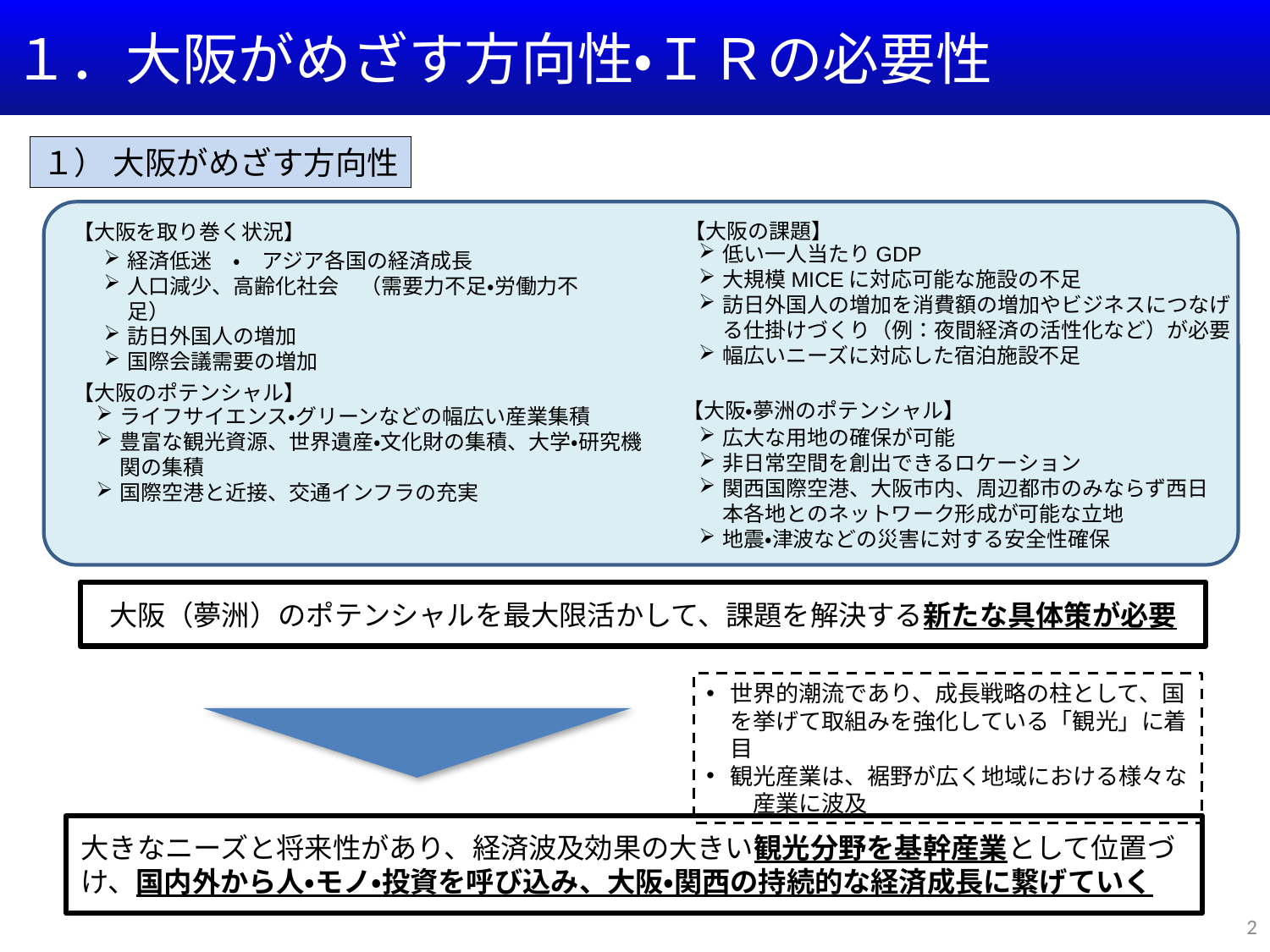

１．大阪がめざす方向性・ＩＲの必要性
１） 大阪がめざす方向性

【大阪の課題】
【大阪を取り巻く状況】
低い一人当たりGDP
大規模MICEに対応可能な施設の不足
訪日外国人の増加を消費額の増加やビジネスにつなげる仕掛けづくり（例：夜間経済の活性化など）が必要
幅広いニーズに対応した宿泊施設不足
経済低迷　・　アジア各国の経済成長
人口減少、高齢化社会　（需要力不足・労働力不足）
訪日外国人の増加
国際会議需要の増加
【大阪のポテンシャル】
【大阪・夢洲のポテンシャル】
ライフサイエンス・グリーンなどの幅広い産業集積
豊富な観光資源、世界遺産・文化財の集積、大学・研究機関の集積
国際空港と近接、交通インフラの充実
広大な用地の確保が可能
非日常空間を創出できるロケーション
関西国際空港、大阪市内、周辺都市のみならず西日本各地とのネットワーク形成が可能な立地
地震・津波などの災害に対する安全性確保
大阪（夢洲）のポテンシャルを最大限活かして、課題を解決する新たな具体策が必要
世界的潮流であり、成長戦略の柱として、国を挙げて取組みを強化している「観光」に着目
観光産業は、裾野が広く地域における様々な　産業に波及

大きなニーズと将来性があり、経済波及効果の大きい観光分野を基幹産業として位置づけ、国内外から人・モノ・投資を呼び込み、大阪・関西の持続的な経済成長に繋げていく
2